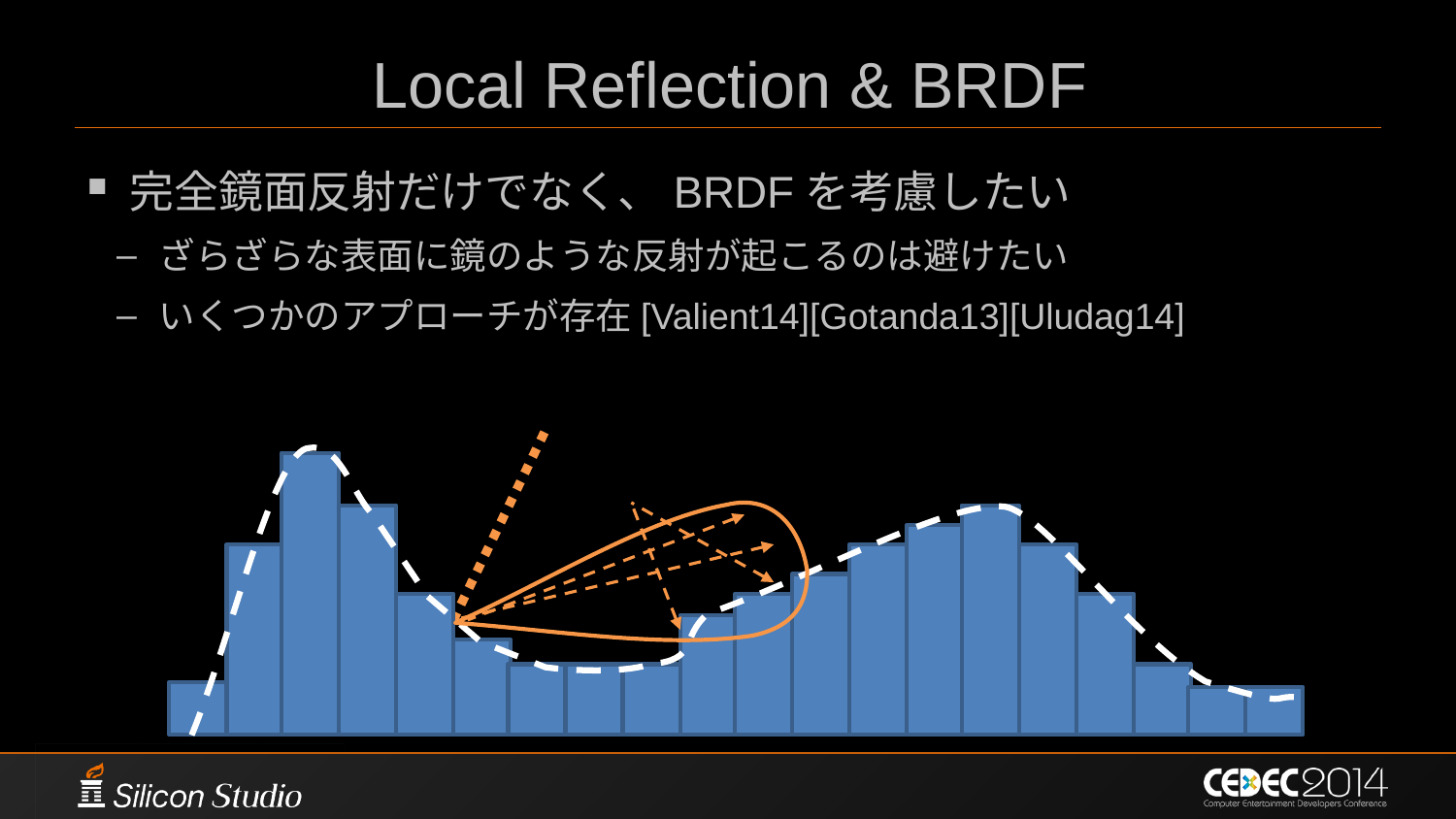

# Local Reflection & BRDF
完全鏡面反射だけでなく、BRDFを考慮したい
ざらざらな表面に鏡のような反射が起こるのは避けたい
いくつかのアプローチが存在[Valient14][Gotanda13][Uludag14]